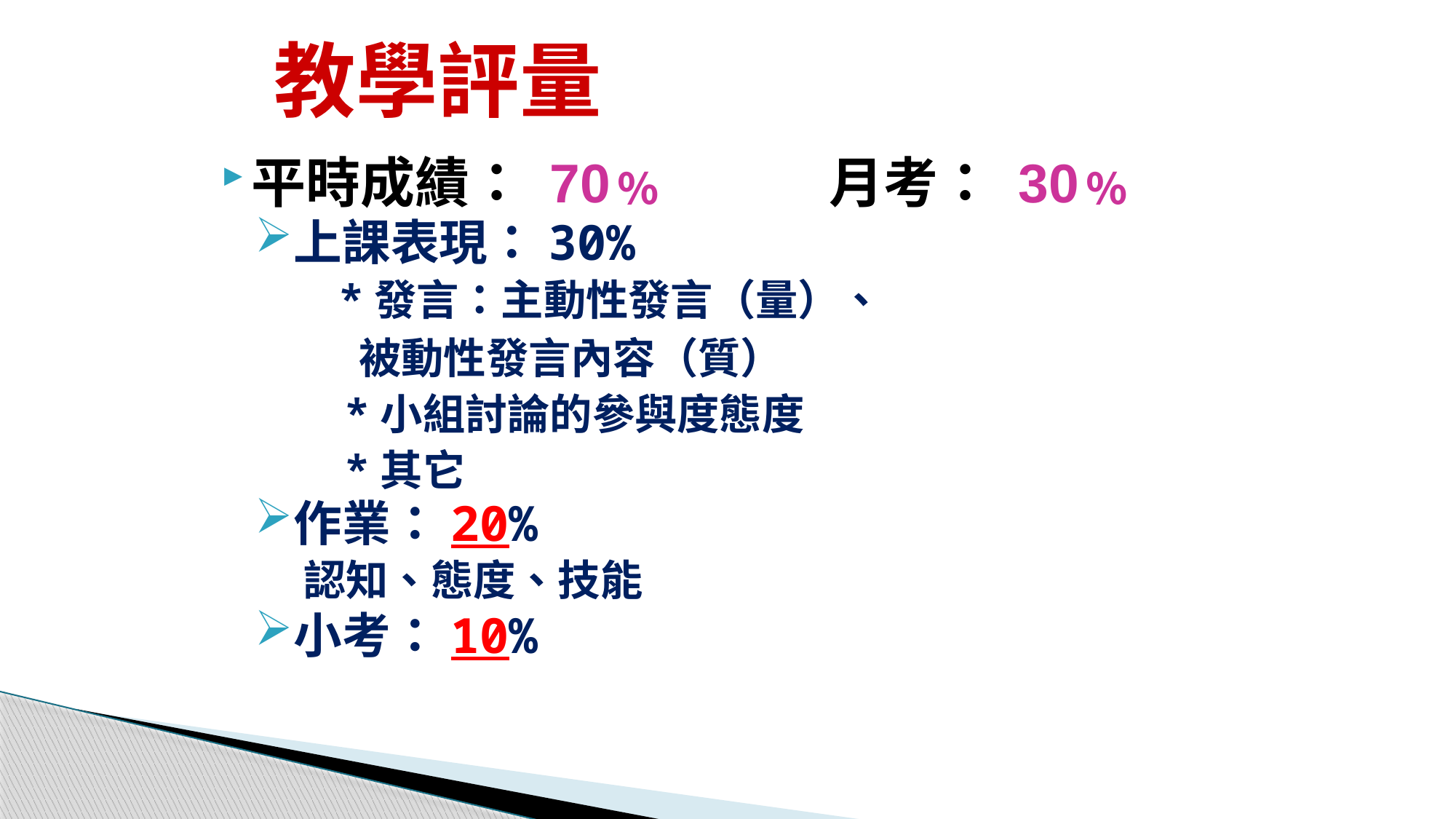

# 教學評量
平時成績： 70﹪          月考： 30﹪
上課表現：30%
   *發言：主動性發言（量）、
           被動性發言內容（質）
    *小組討論的參與度態度
    *其它
作業：20%
    認知、態度、技能
小考：10%